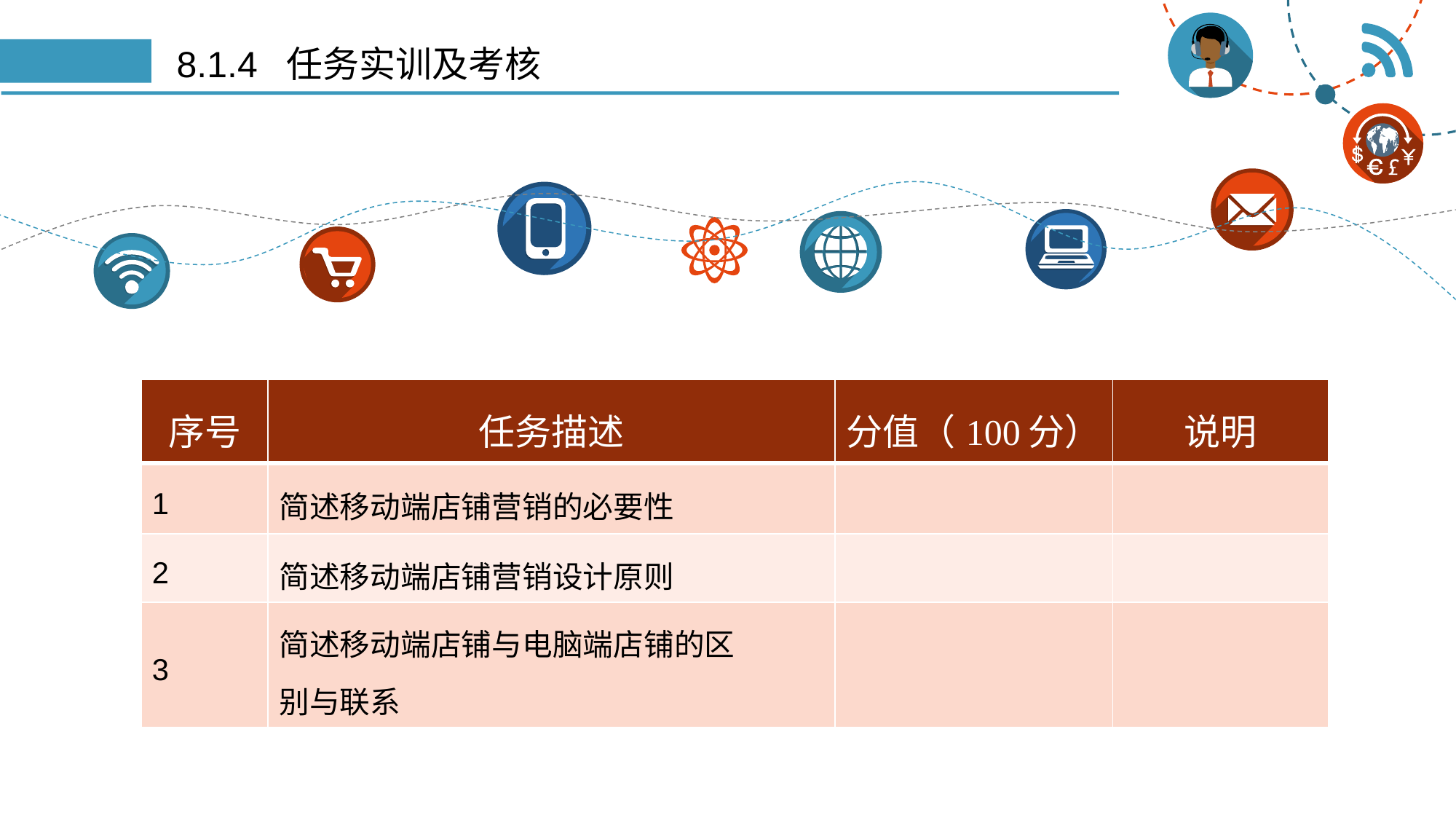

# 8.1.4  任务实训及考核

| 序号 | 任务描述 | 分值（100分） | 说明 |
| --- | --- | --- | --- |
| 1 | 简述移动端店铺营销的必要性 |  |  |
| 2 | 简述移动端店铺营销设计原则 |  |  |
| 3 | 简述移动端店铺与电脑端店铺的区 别与联系 |  |  |